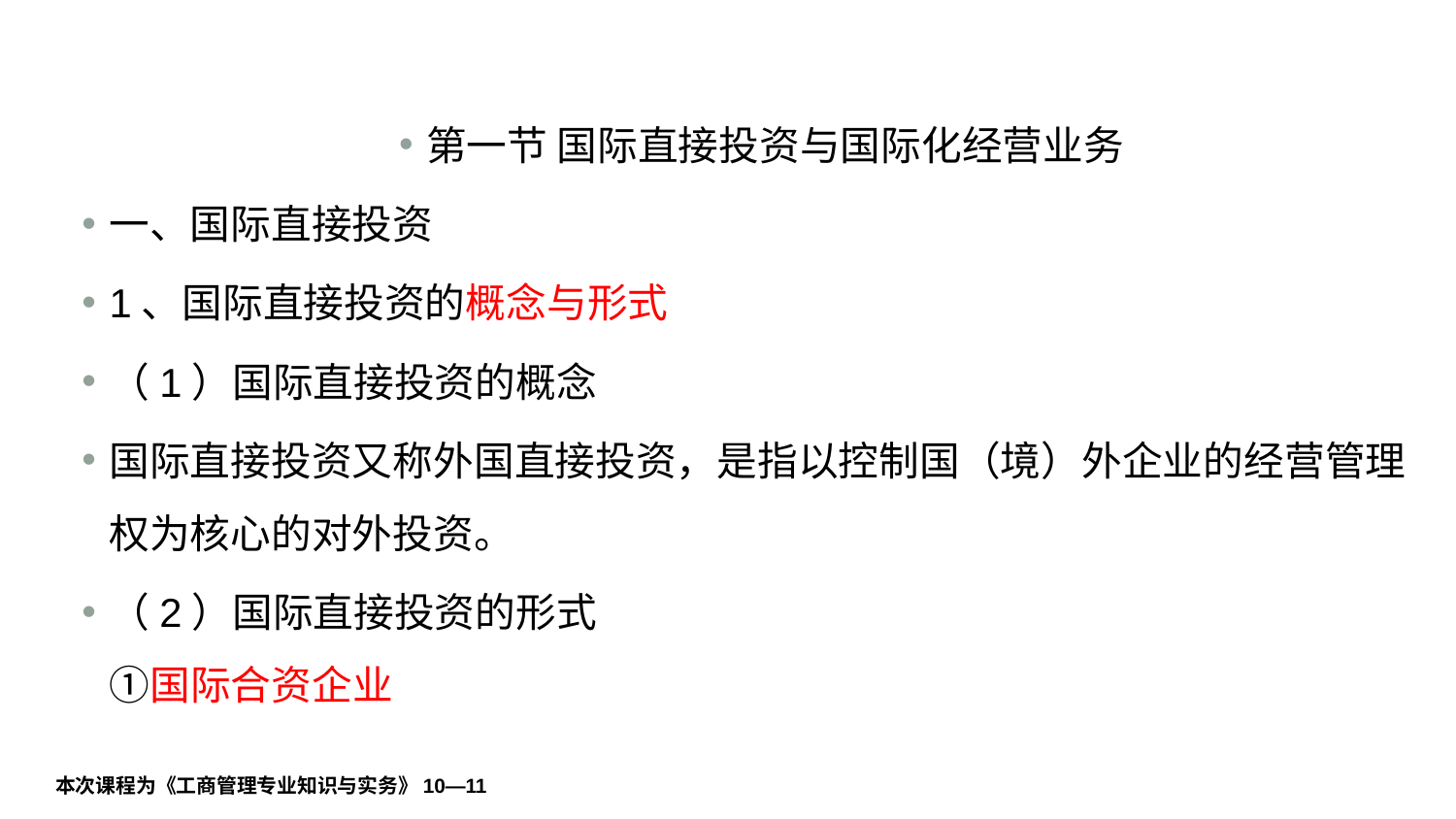

#
第一节 国际直接投资与国际化经营业务
一、国际直接投资
1、国际直接投资的概念与形式
（1）国际直接投资的概念
国际直接投资又称外国直接投资，是指以控制国（境）外企业的经营管理权为核心的对外投资。
（2）国际直接投资的形式
①国际合资企业